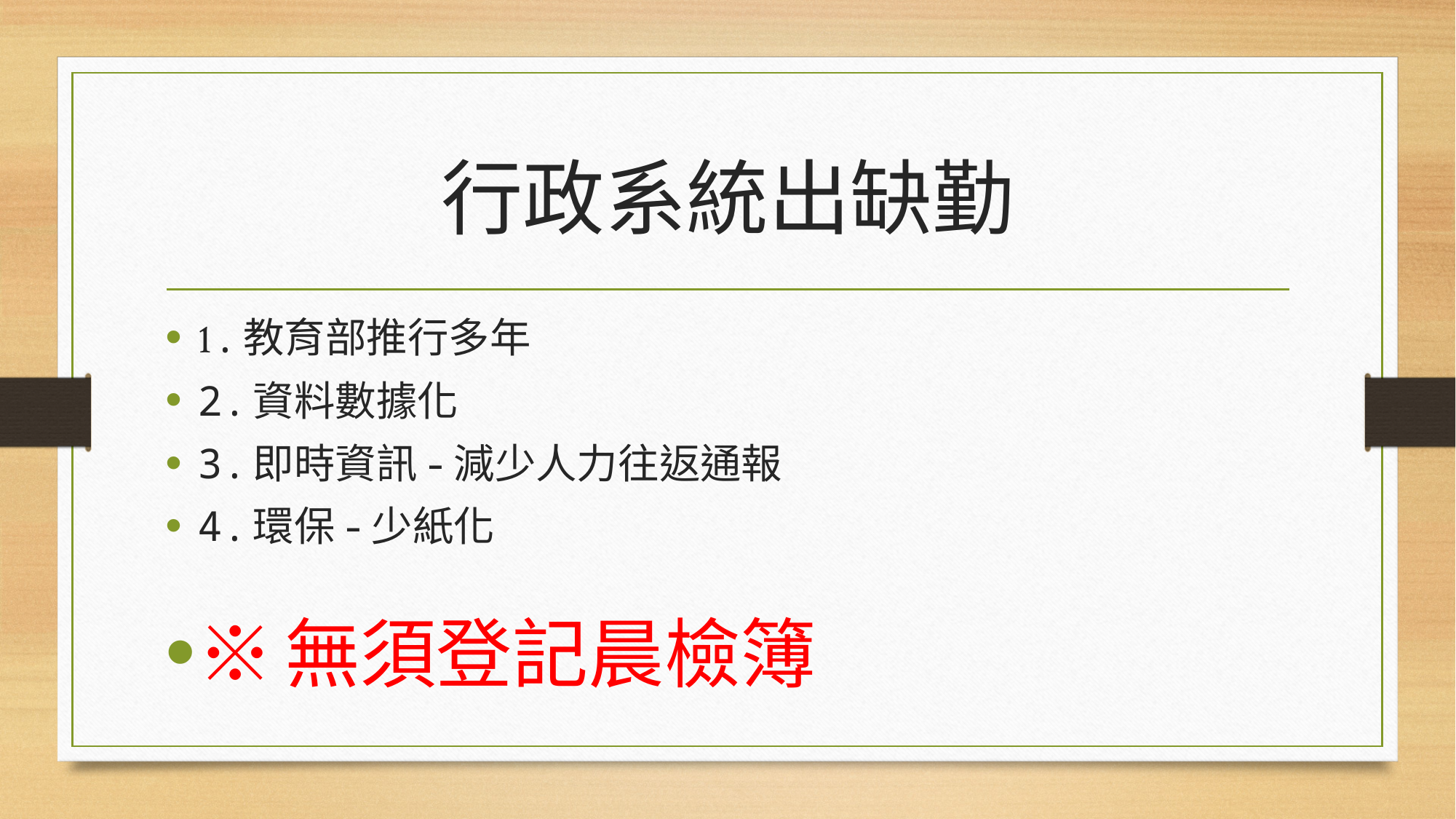

# 行政系統出缺勤
1.教育部推行多年
2.資料數據化
3.即時資訊-減少人力往返通報
4.環保-少紙化

※無須登記晨檢簿